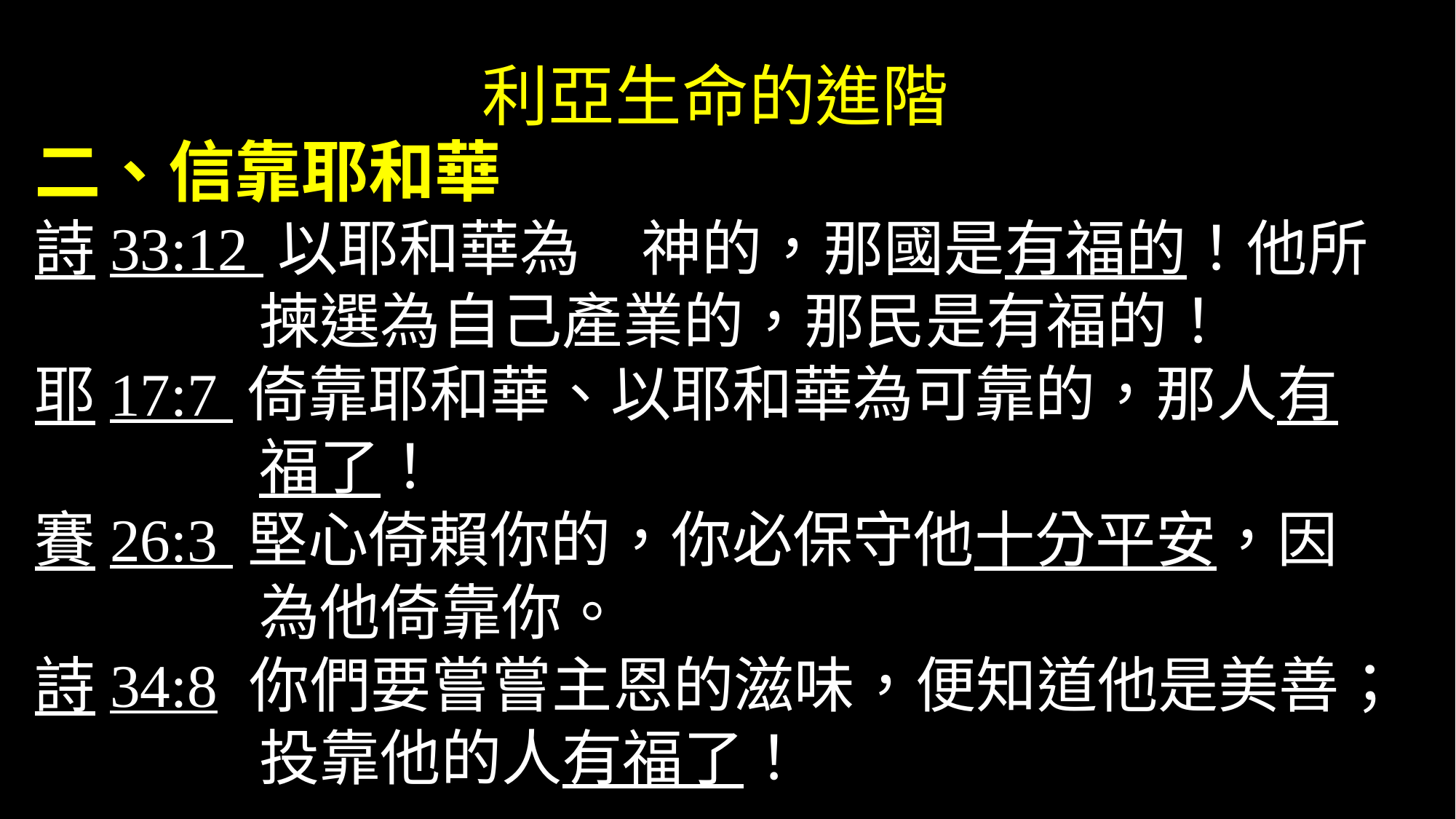

# 利亞生命的進階
二、信靠耶和華
詩33:12 以耶和華為　神的，那國是有福的！他所揀選為自己產業的，那民是有福的！
耶17:7 倚靠耶和華、以耶和華為可靠的，那人有福了！
賽26:3 堅心倚賴你的，你必保守他十分平安，因為他倚靠你。
詩34:8 你們要嘗嘗主恩的滋味，便知道他是美善；投靠他的人有福了！